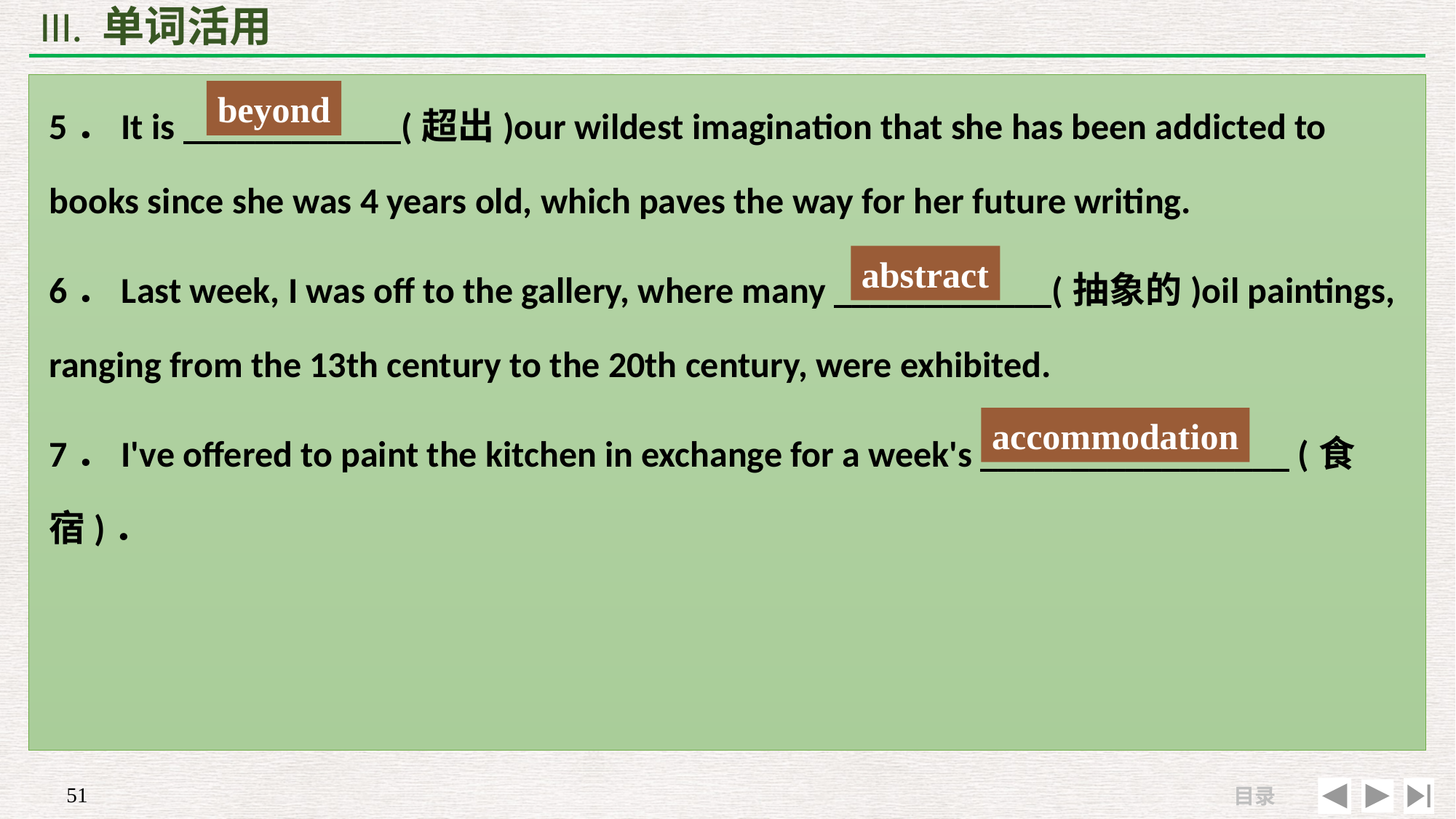

# III. 单词活用
5．It is ____________(超出)our wildest imagination that she has been addicted to books since she was 4 years old, which paves the way for her future writing.
6．Last week, I was off to the gallery, where many ____________(抽象的)oil paintings, ranging from the 13th century to the 20th century, were exhibited.
7．I've offered to paint the kitchen in exchange for a week's _________________ (食宿)．

beyond
abstract
accommodation